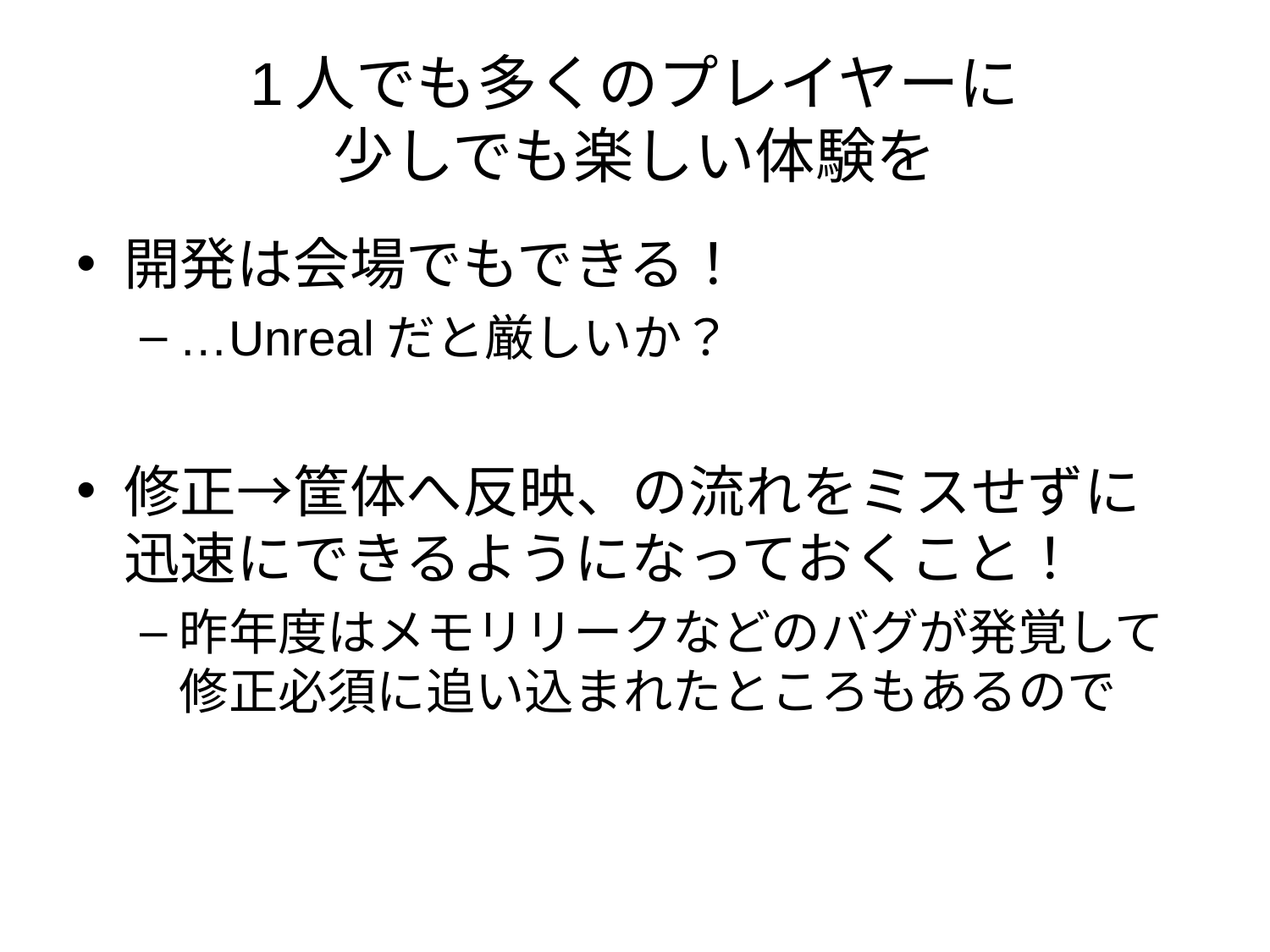

# 1人でも多くのプレイヤーに 少しでも楽しい体験を
開発は会場でもできる！
…Unrealだと厳しいか？

修正→筐体へ反映、の流れをミスせずに迅速にできるようになっておくこと！
昨年度はメモリリークなどのバグが発覚して修正必須に追い込まれたところもあるので